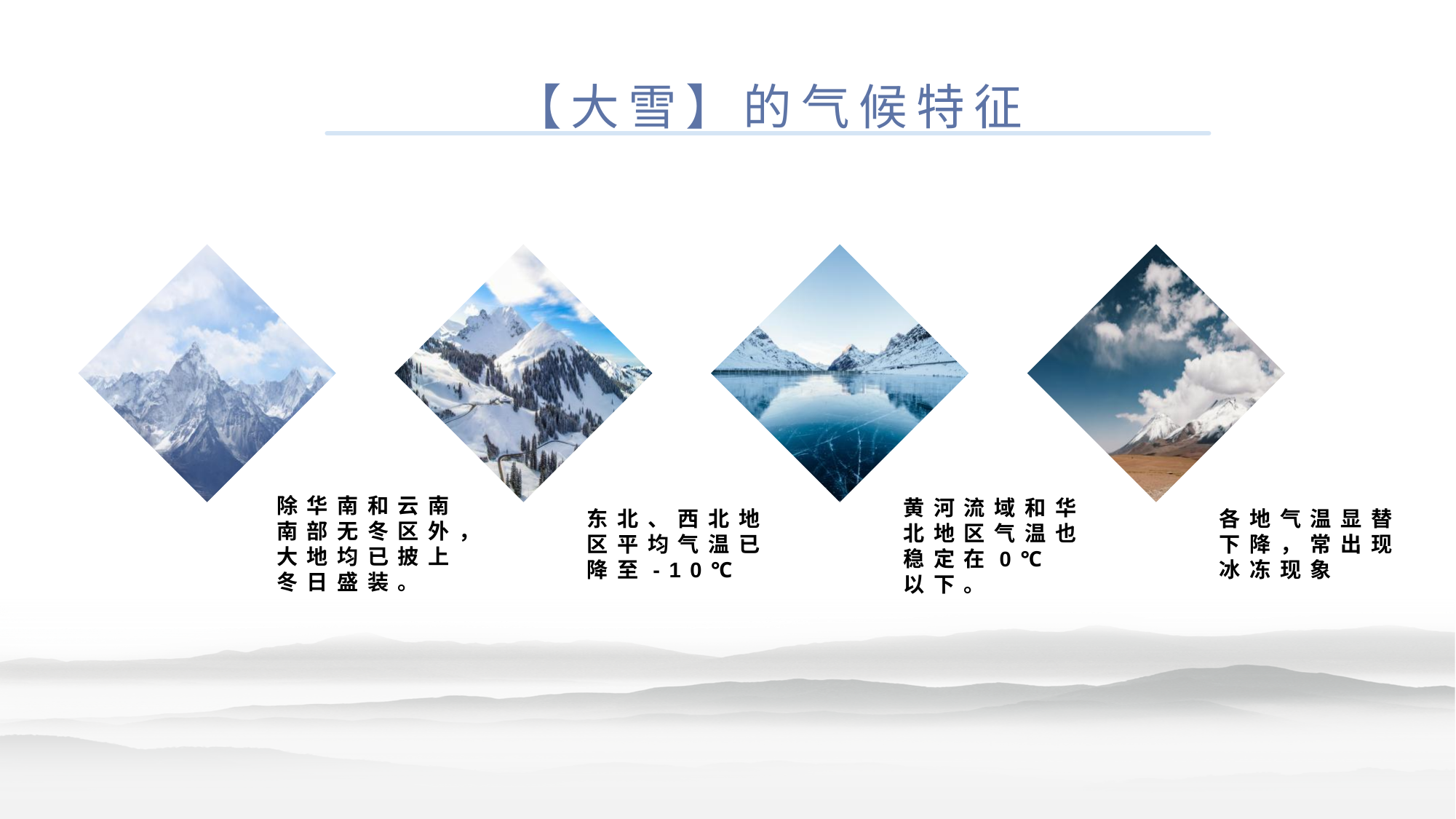

【大雪】的气候特征

除华南和云南南部无冬区外，大地均已披上冬日盛装。
黄河流域和华北地区气温也稳定在0℃以下。
东北、西北地区平均气温已降至-10℃
各地气温显替下降，常出现冰冻现象